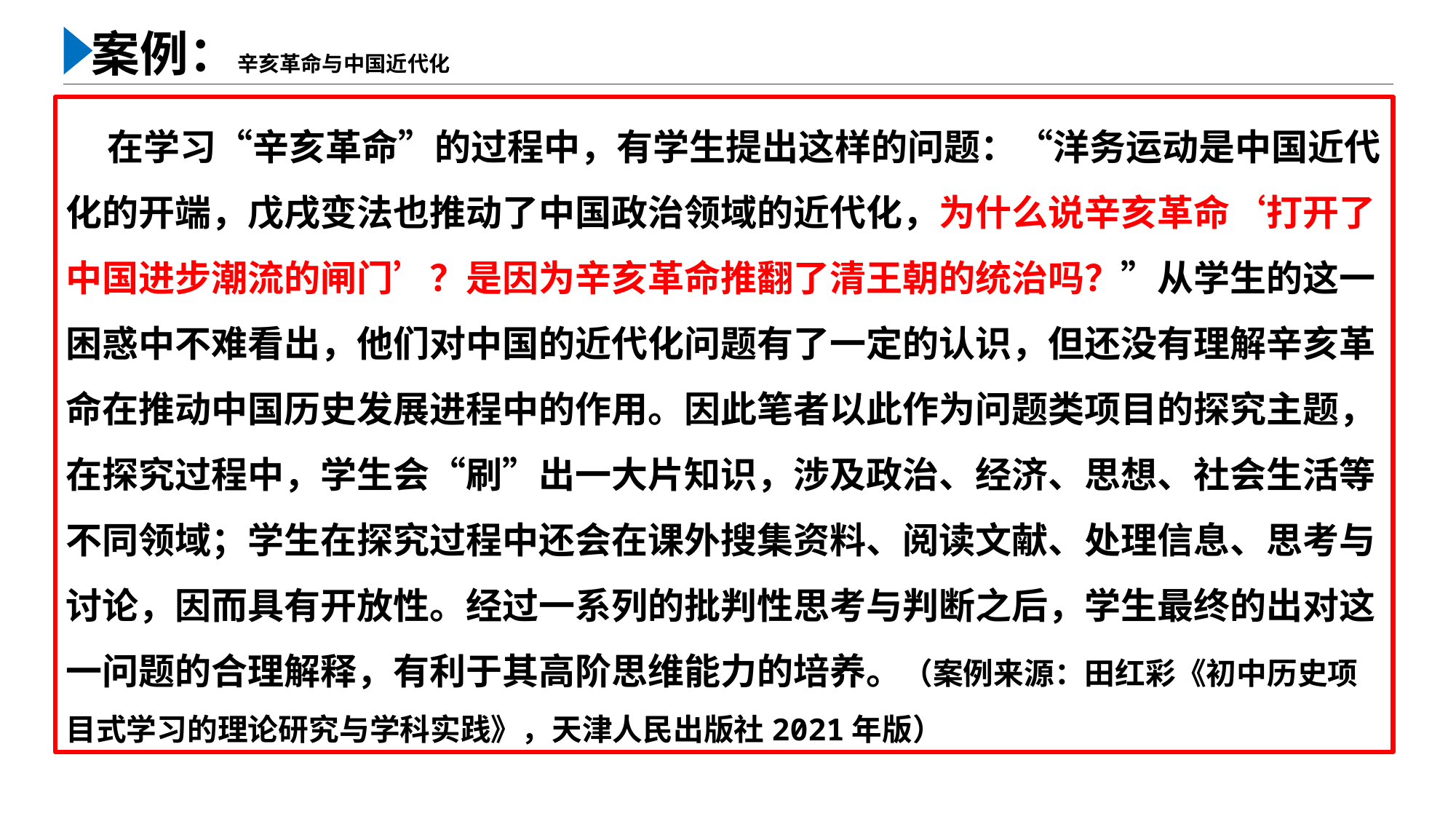

案例：辛亥革命与中国近代化

    在学习“辛亥革命”的过程中，有学生提出这样的问题：“洋务运动是中国近代化的开端，戊戌变法也推动了中国政治领域的近代化，为什么说辛亥革命‘打开了中国进步潮流的闸门’？是因为辛亥革命推翻了清王朝的统治吗？”从学生的这一困惑中不难看出，他们对中国的近代化问题有了一定的认识，但还没有理解辛亥革命在推动中国历史发展进程中的作用。因此笔者以此作为问题类项目的探究主题，在探究过程中，学生会“刷”出一大片知识，涉及政治、经济、思想、社会生活等不同领域；学生在探究过程中还会在课外搜集资料、阅读文献、处理信息、思考与讨论，因而具有开放性。经过一系列的批判性思考与判断之后，学生最终的出对这一问题的合理解释，有利于其高阶思维能力的培养。（案例来源：田红彩《初中历史项目式学习的理论研究与学科实践》，天津人民出版社2021年版）